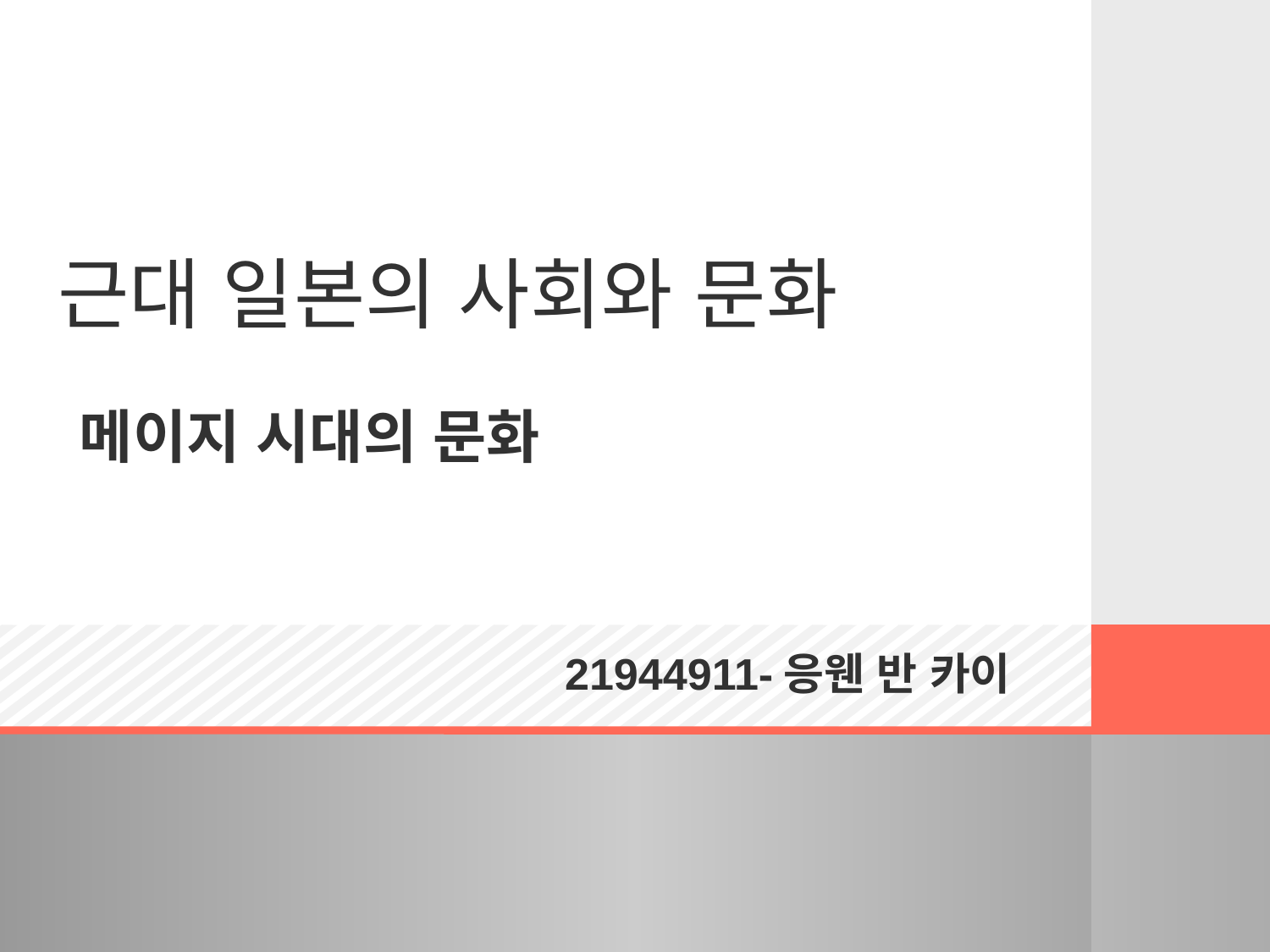

# 근대 일본의 사회와 문화
메이지 시대의 문화

21944911-응웬 반 카이